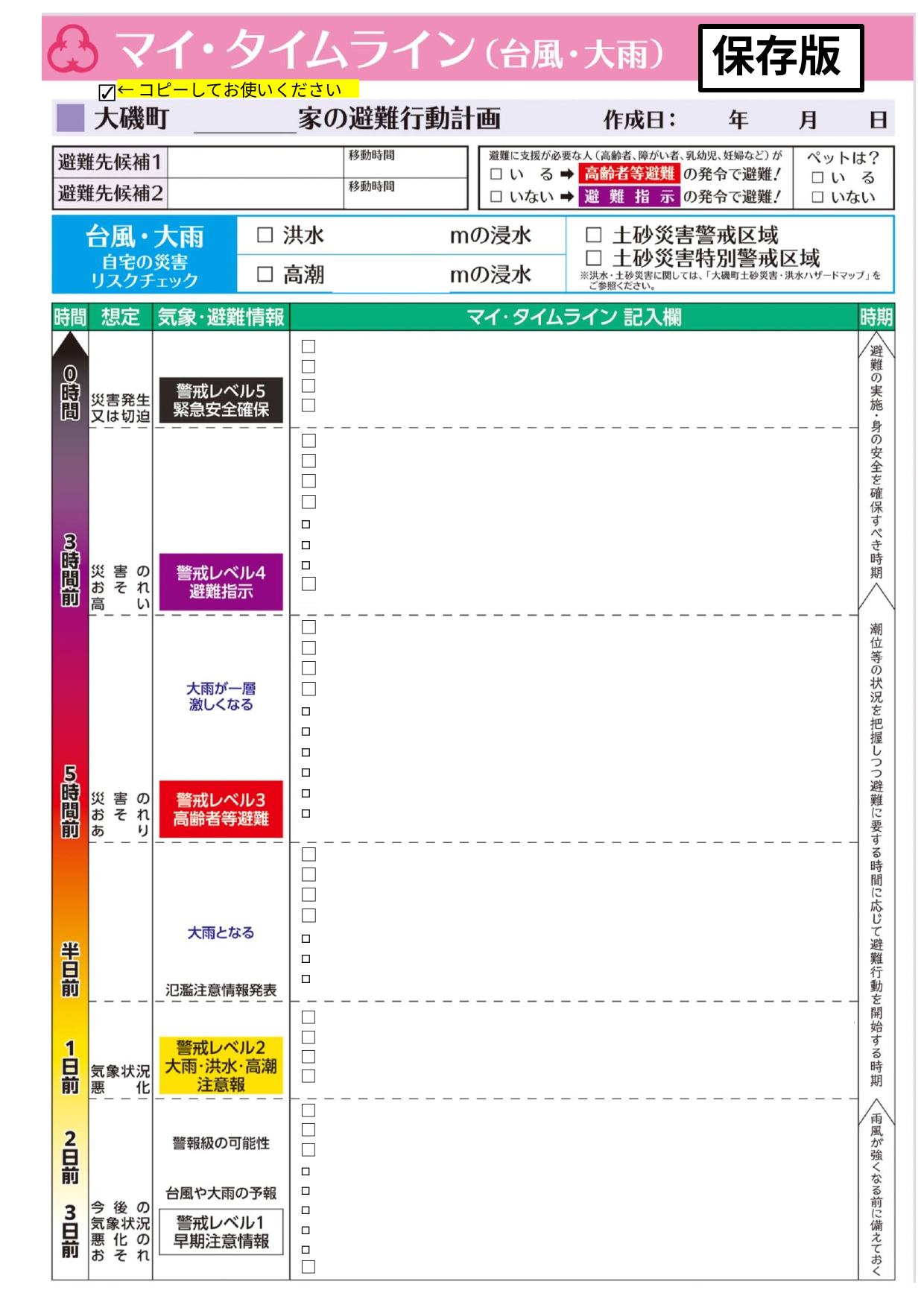

保存版
←コピーしてお使いください
☑

□
□
□
□

□
□
□
□
□
□
□
□

□
□
□
□
□
□
□
□
□
□

□
□
□
□
□
□
□

□
□
□
□

□
□
□
□
□
□
□
□
□